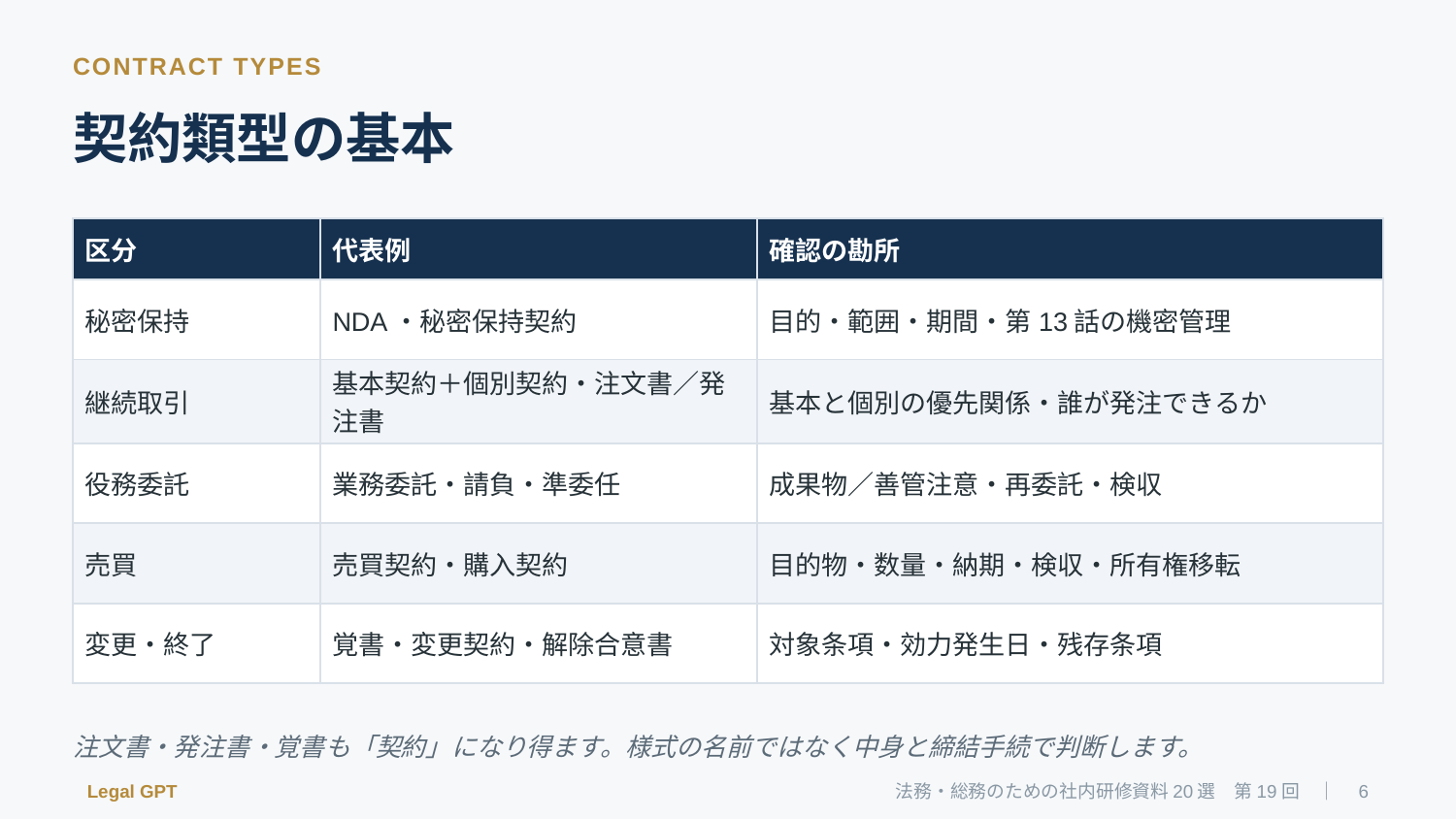

CONTRACT TYPES
契約類型の基本
| 区分 | 代表例 | 確認の勘所 |
| --- | --- | --- |
| 秘密保持 | NDA・秘密保持契約 | 目的・範囲・期間・第13話の機密管理 |
| 継続取引 | 基本契約＋個別契約・注文書／発注書 | 基本と個別の優先関係・誰が発注できるか |
| 役務委託 | 業務委託・請負・準委任 | 成果物／善管注意・再委託・検収 |
| 売買 | 売買契約・購入契約 | 目的物・数量・納期・検収・所有権移転 |
| 変更・終了 | 覚書・変更契約・解除合意書 | 対象条項・効力発生日・残存条項 |
注文書・発注書・覚書も「契約」になり得ます。様式の名前ではなく中身と締結手続で判断します。
Legal GPT
法務・総務のための社内研修資料20選　第19回　｜　6